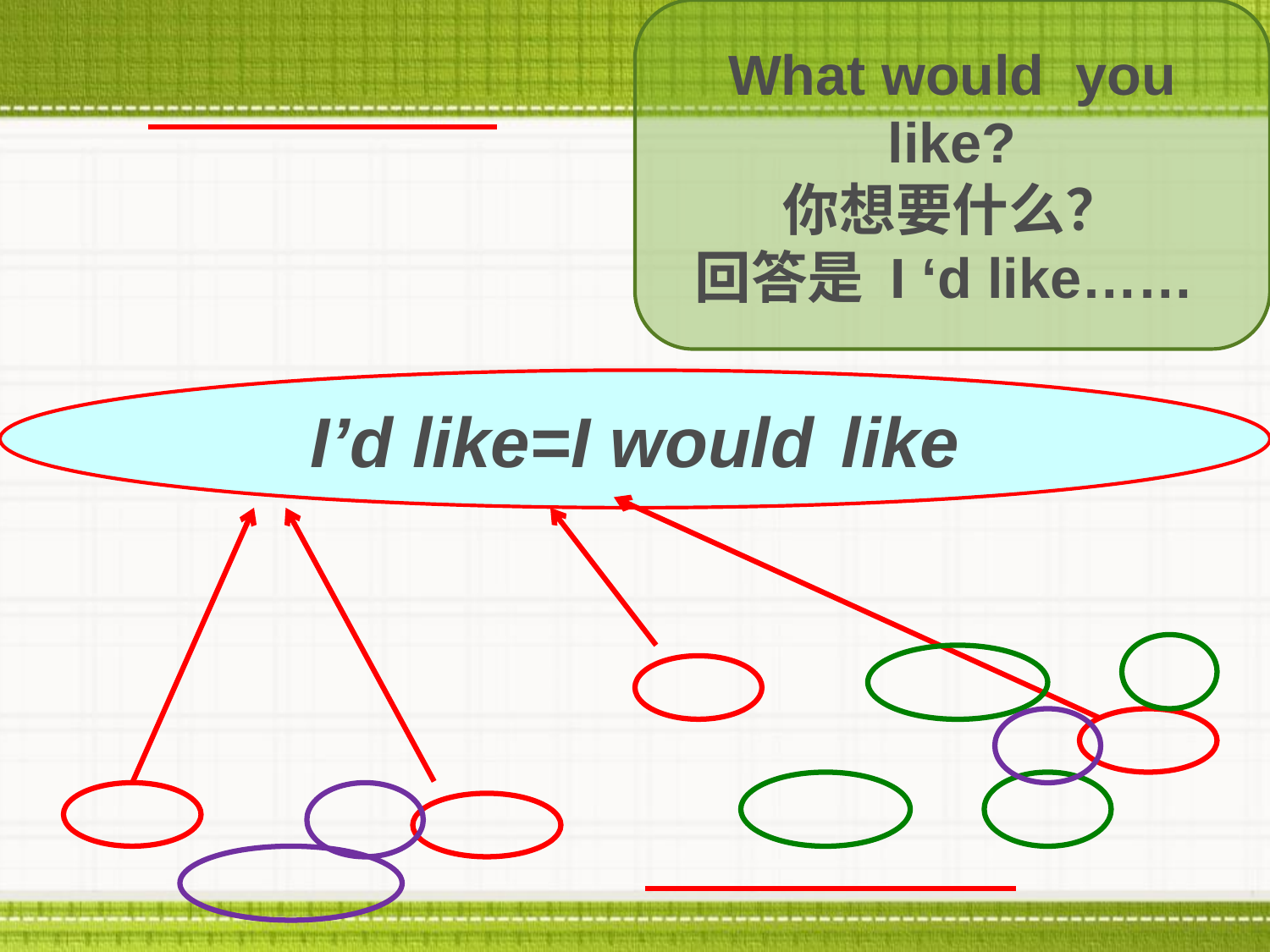

What would  you like?
你想要什么？
回答是 I ‘d like……
I’d like=I would  like